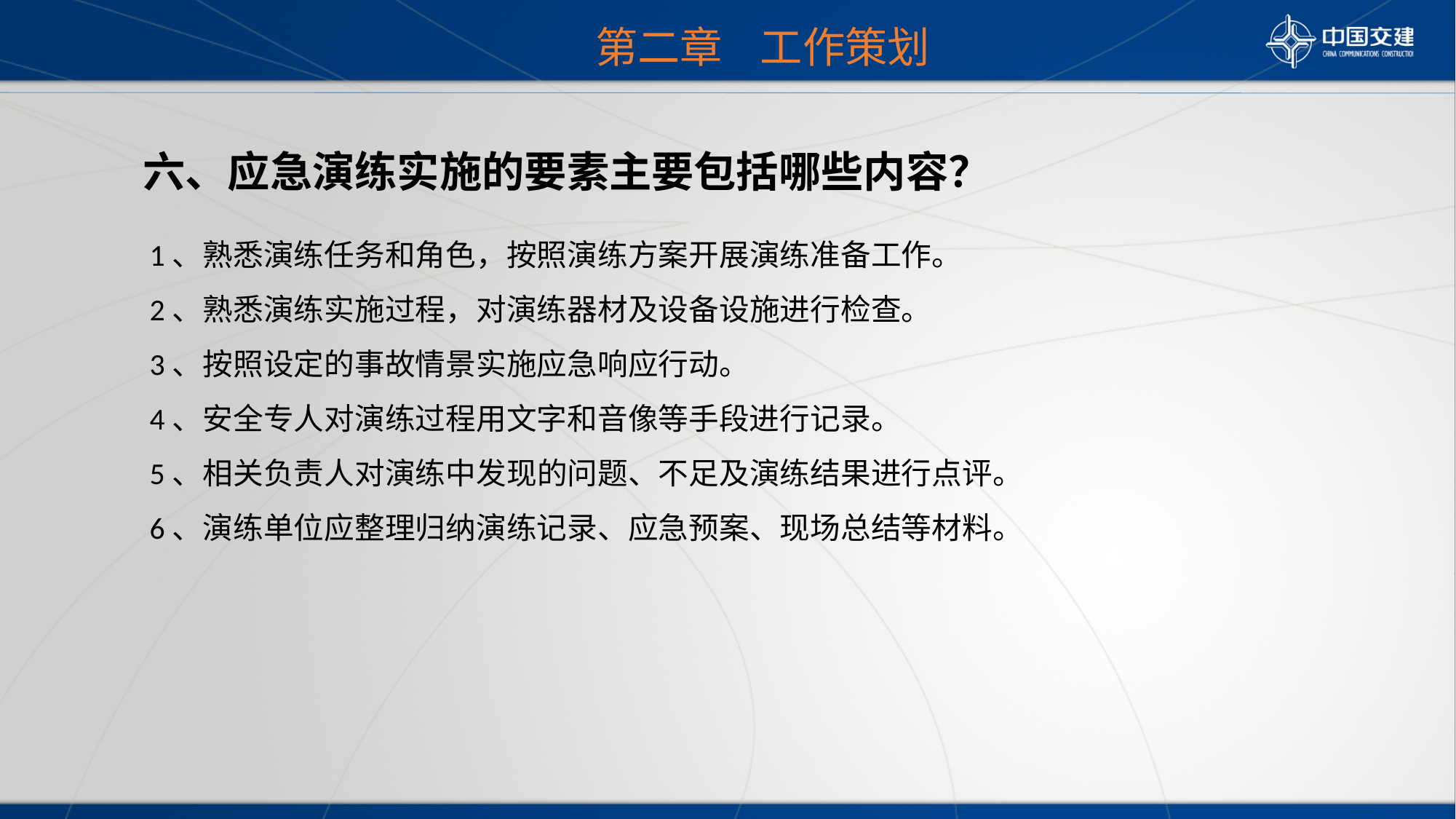

第二章    工作策划
    六、应急演练实施的要素主要包括哪些内容？
        1、熟悉演练任务和角色，按照演练方案开展演练准备工作。
        2、熟悉演练实施过程，对演练器材及设备设施进行检查。
        3、按照设定的事故情景实施应急响应行动。
        4、安全专人对演练过程用文字和音像等手段进行记录。
        5、相关负责人对演练中发现的问题、不足及演练结果进行点评。
        6、演练单位应整理归纳演练记录、应急预案、现场总结等材料。